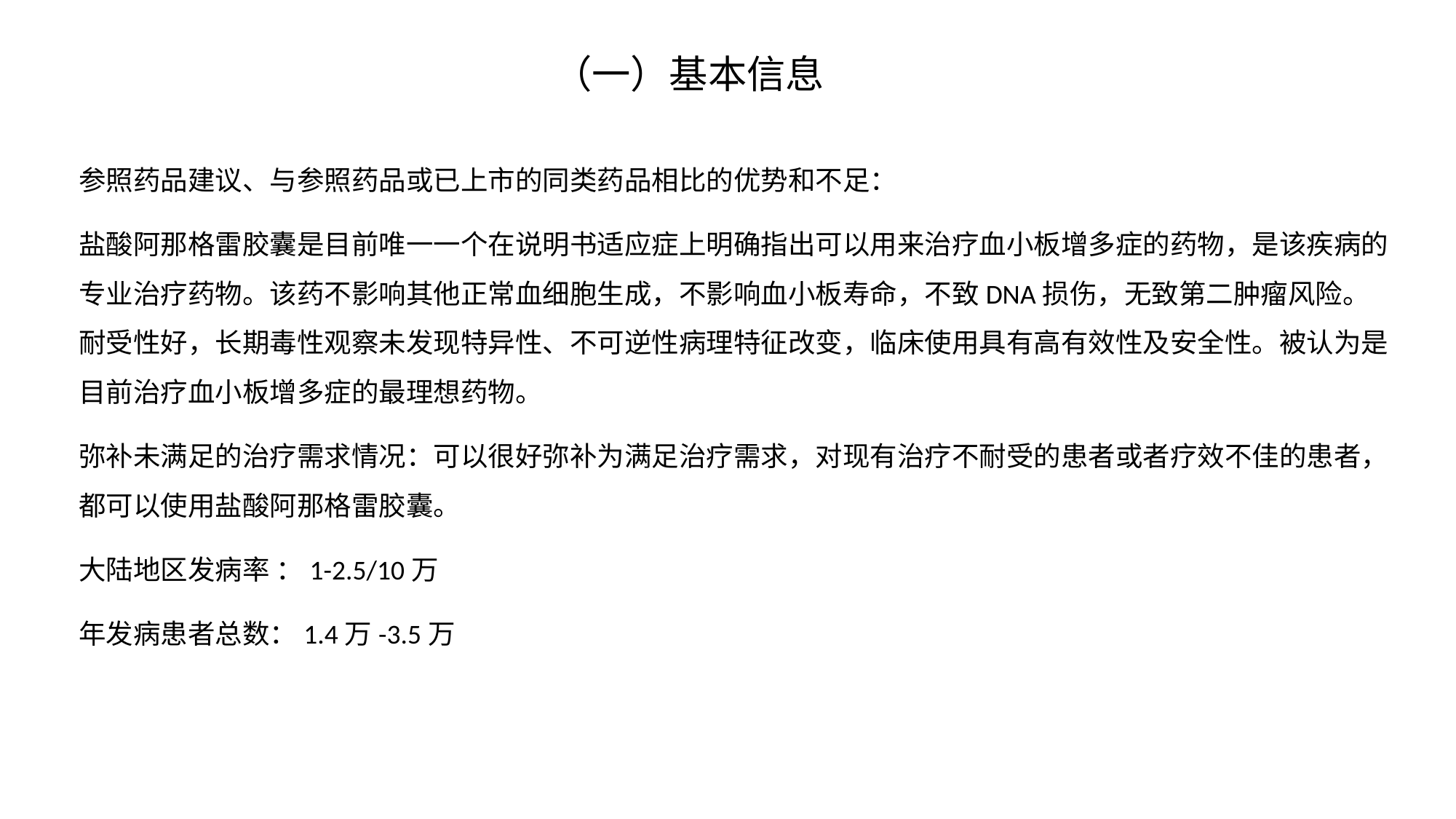

# （一）基本信息
参照药品建议、与参照药品或已上市的同类药品相比的优势和不足：
盐酸阿那格雷胶囊是目前唯一一个在说明书适应症上明确指出可以用来治疗血小板增多症的药物，是该疾病的专业治疗药物。该药不影响其他正常血细胞生成，不影响血小板寿命，不致DNA损伤，无致第二肿瘤风险。耐受性好，长期毒性观察未发现特异性、不可逆性病理特征改变，临床使用具有高有效性及安全性。被认为是目前治疗血小板增多症的最理想药物。
弥补未满足的治疗需求情况：可以很好弥补为满足治疗需求，对现有治疗不耐受的患者或者疗效不佳的患者，都可以使用盐酸阿那格雷胶囊。
大陆地区发病率 ：1-2.5/10万
年发病患者总数：1.4万-3.5万